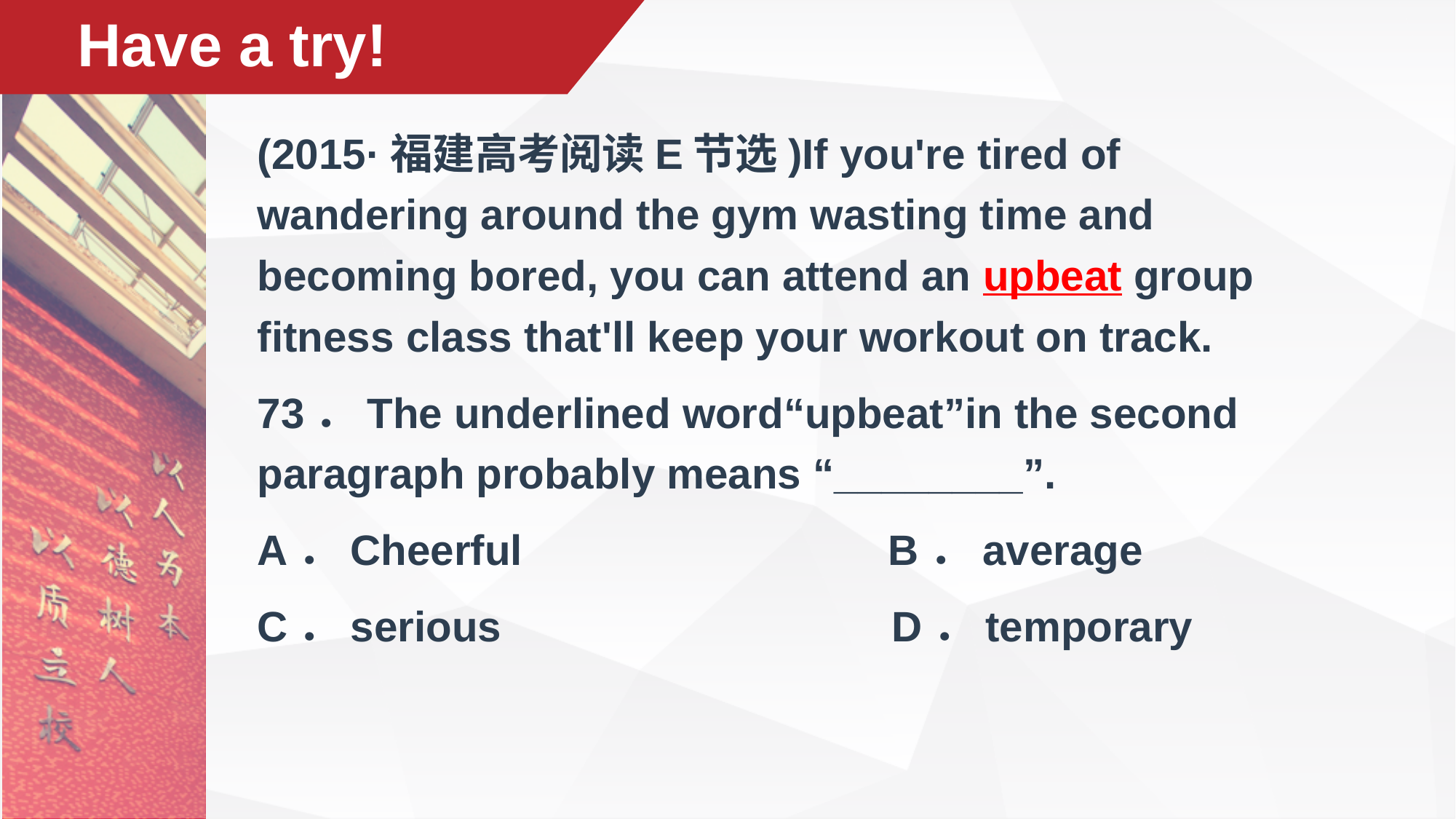

# Have a try!
(2015·福建高考阅读E节选)If you're tired of wandering around the gym wasting time and becoming bored, you can attend an upbeat group fitness class that'll keep your workout on track.
73．The underlined word“upbeat”in the second paragraph probably means “________”.
A．Cheerful                               B．average
C．serious   	                          D．temporary